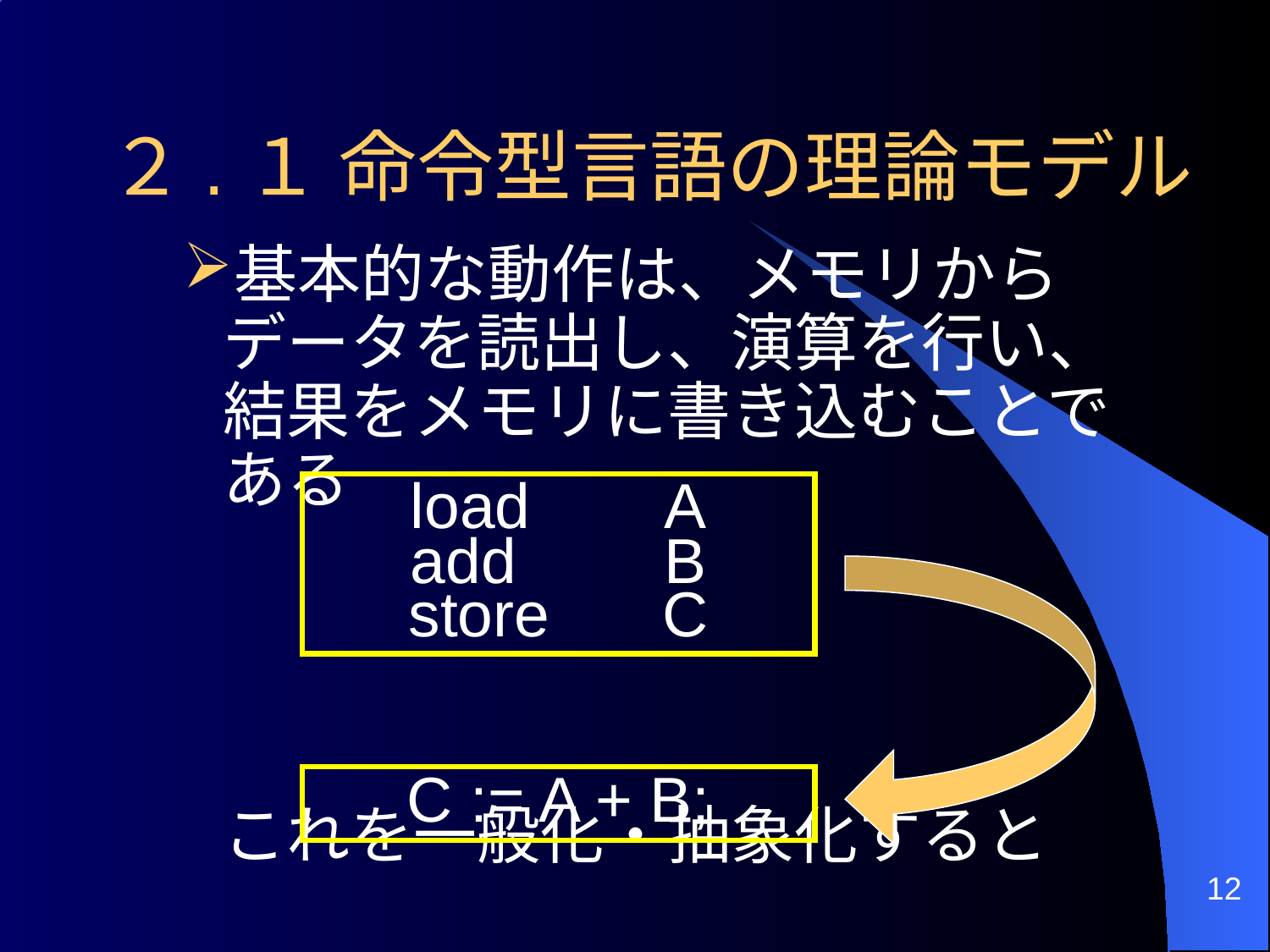

# ２.１ 命令型言語の理論モデル
基本的な動作は、メモリからデータを読出し、演算を行い、結果をメモリに書き込むことである

	これを一般化・抽象化すると

	代入文 となる
load		A
add		B
store	C

C := A + B;
12